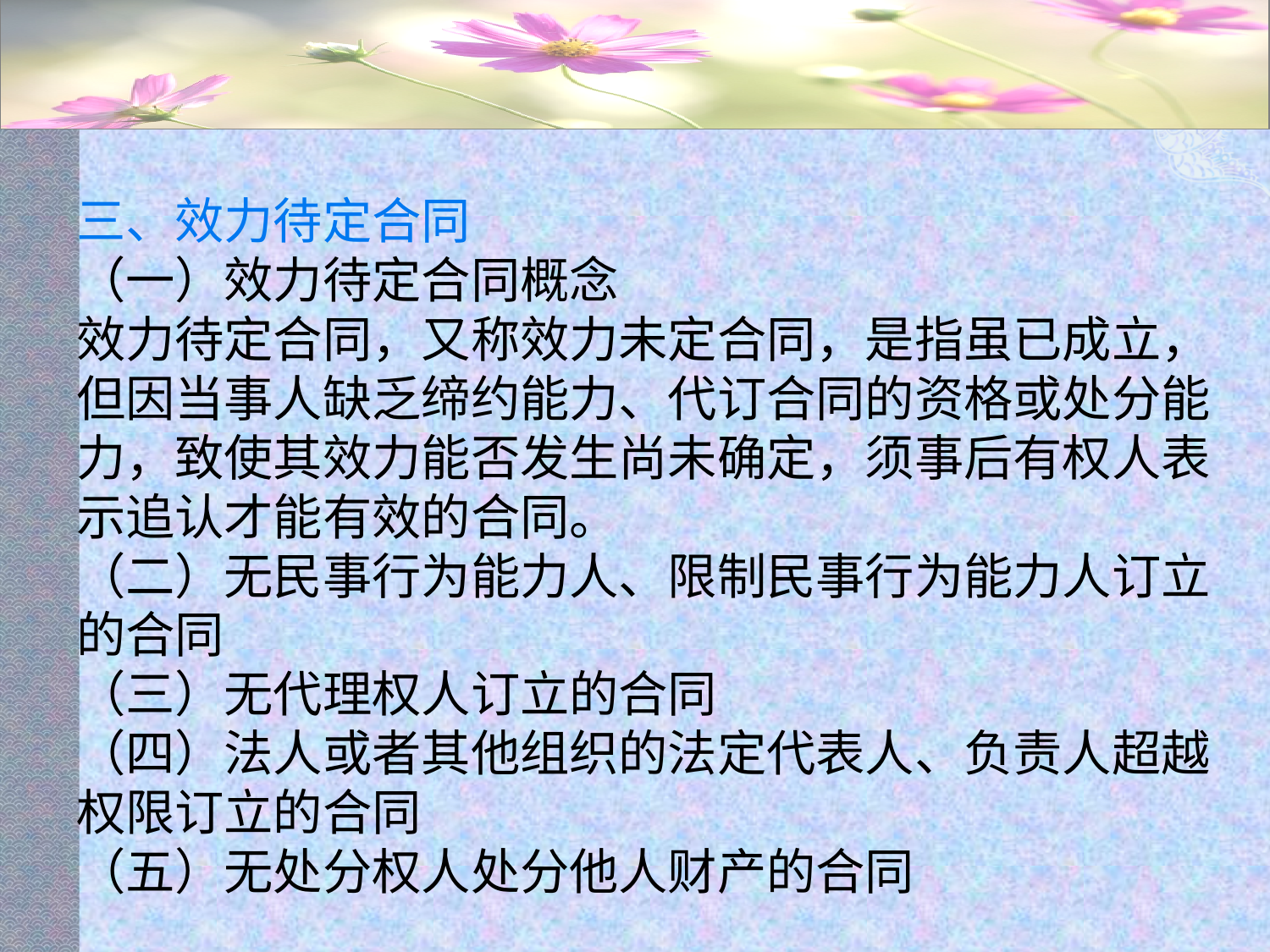

#
三、效力待定合同
（一）效力待定合同概念
效力待定合同，又称效力未定合同，是指虽已成立，但因当事人缺乏缔约能力、代订合同的资格或处分能力，致使其效力能否发生尚未确定，须事后有权人表示追认才能有效的合同。
（二）无民事行为能力人、限制民事行为能力人订立的合同
（三）无代理权人订立的合同
（四）法人或者其他组织的法定代表人、负责人超越权限订立的合同
（五）无处分权人处分他人财产的合同